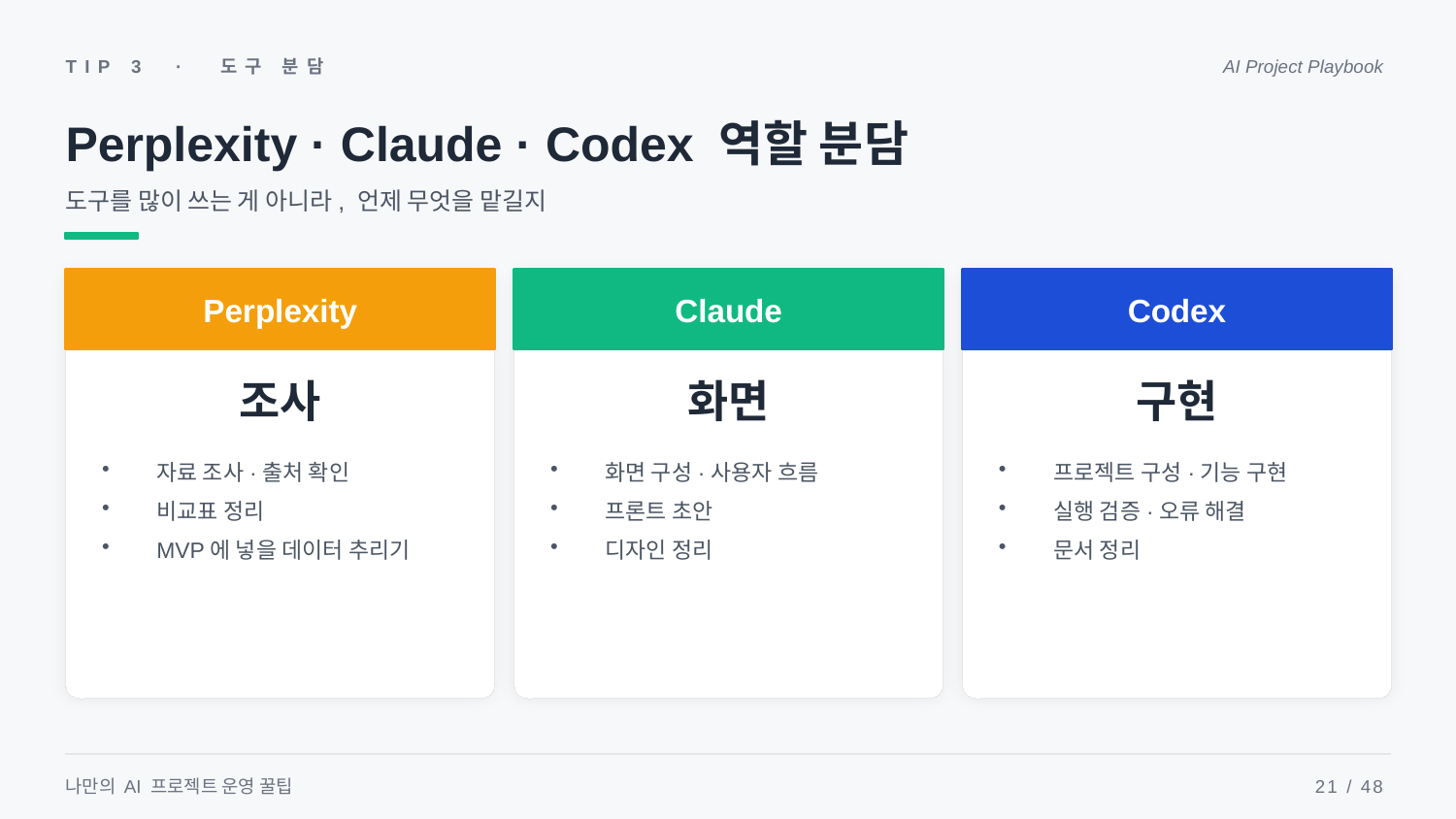

TIP 3  ·  도구 분담
AI Project Playbook
Perplexity · Claude · Codex 역할 분담
도구를 많이 쓰는 게 아니라, 언제 무엇을 맡길지

Perplexity
Claude
Codex
조사
화면
구현
자료 조사·출처 확인
비교표 정리
MVP에 넣을 데이터 추리기
화면 구성·사용자 흐름
프론트 초안
디자인 정리
프로젝트 구성·기능 구현
실행 검증·오류 해결
문서 정리

나만의 AI 프로젝트 운영 꿀팁
21 / 48